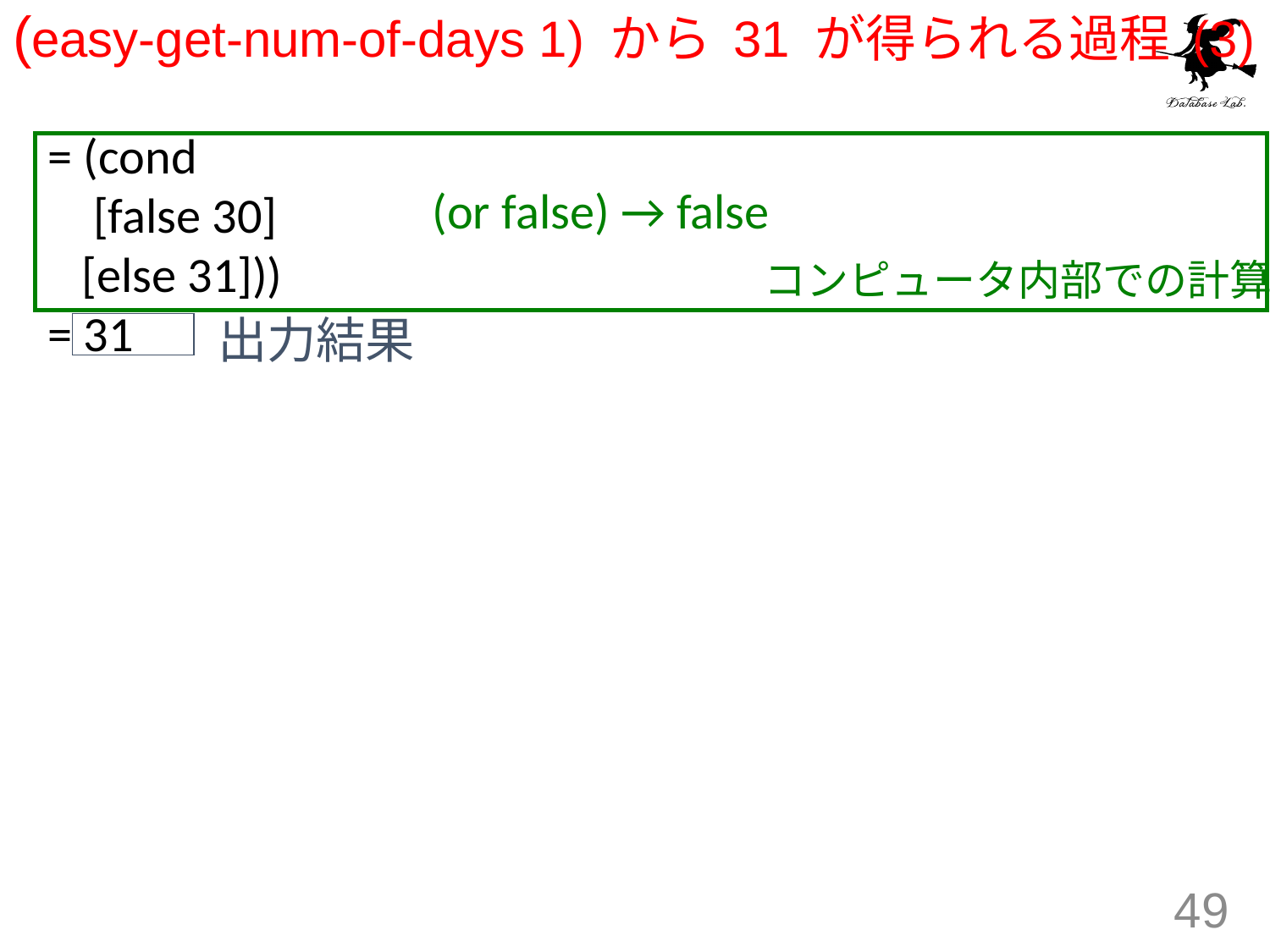

# (easy-get-num-of-days 1) から 31 が得られる過程 (3)
= (cond
    [false 30]
   [else 31]))
= 31

(or false) → false
コンピュータ内部での計算
出力結果

49